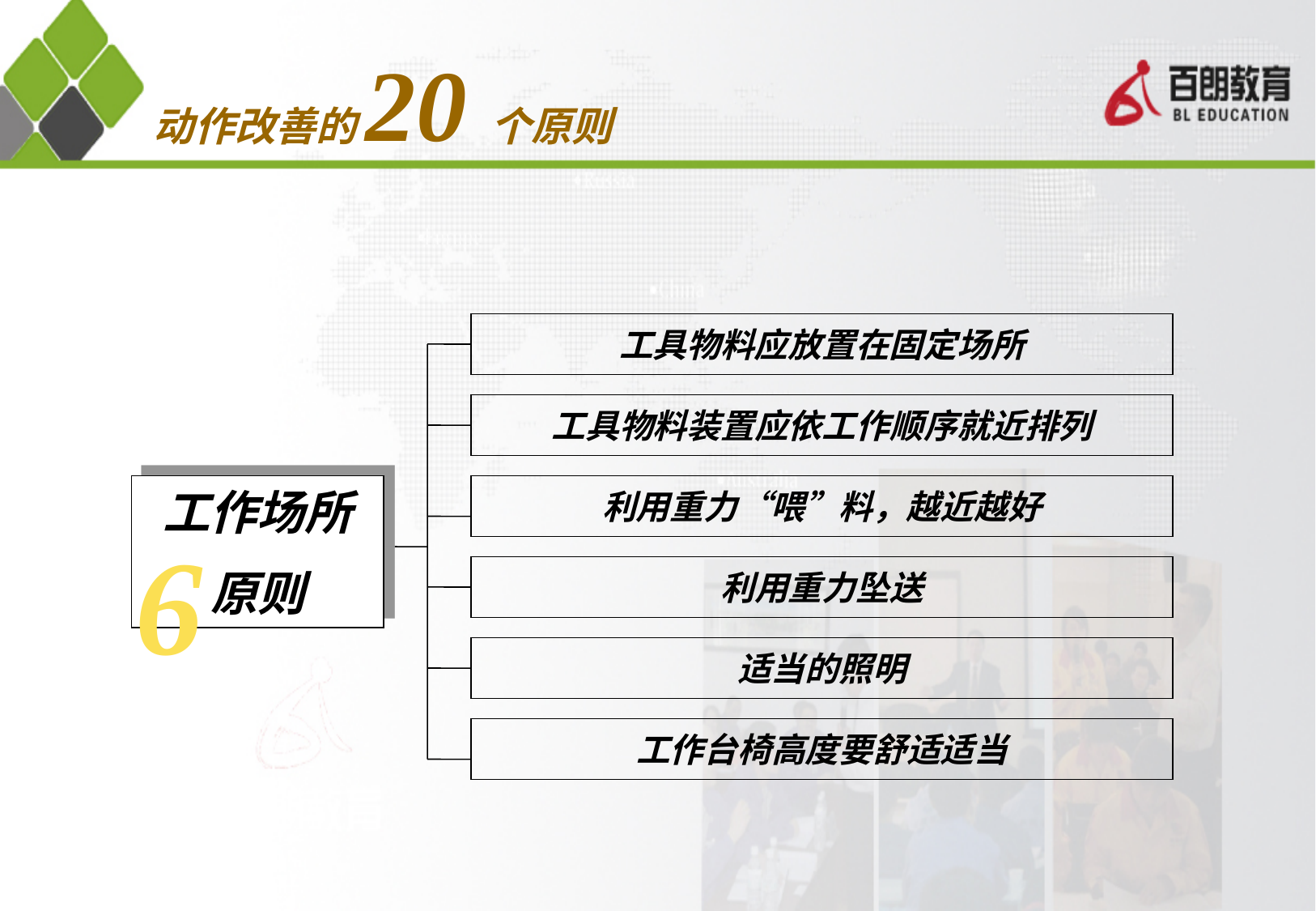

动作改善的20个原则
工具物料应放置在固定场所

工具物料装置应依工作顺序就近排列

工作场所
原则
利用重力“喂”料，越近越好
6

利用重力坠送

适当的照明

工作台椅高度要舒适适当